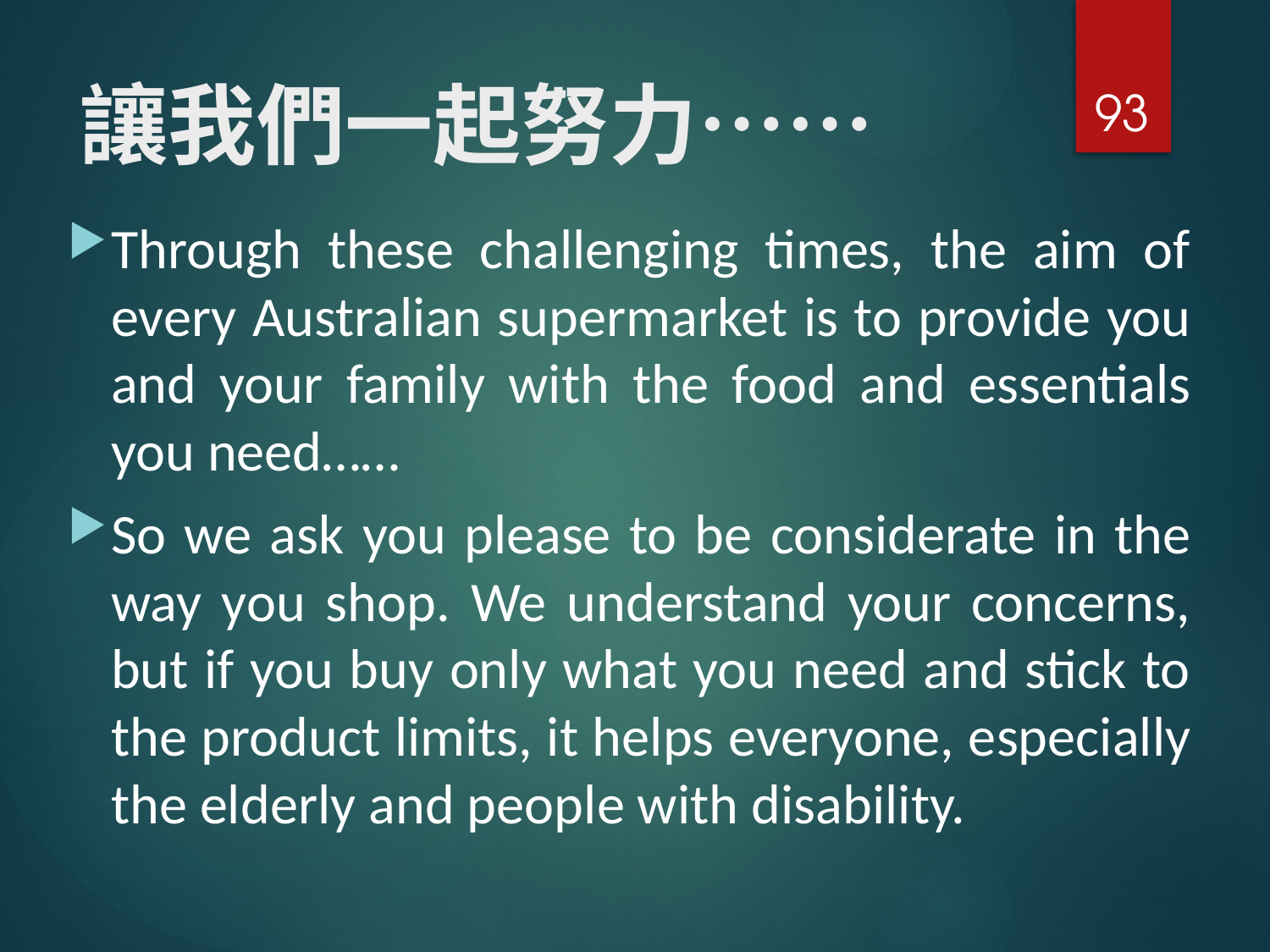

93
# 讓我們一起努力……
Through these challenging times, the aim of every Australian supermarket is to provide you and your family with the food and essentials you need……
So we ask you please to be considerate in the way you shop. We understand your concerns, but if you buy only what you need and stick to the product limits, it helps everyone, especially the elderly and people with disability.